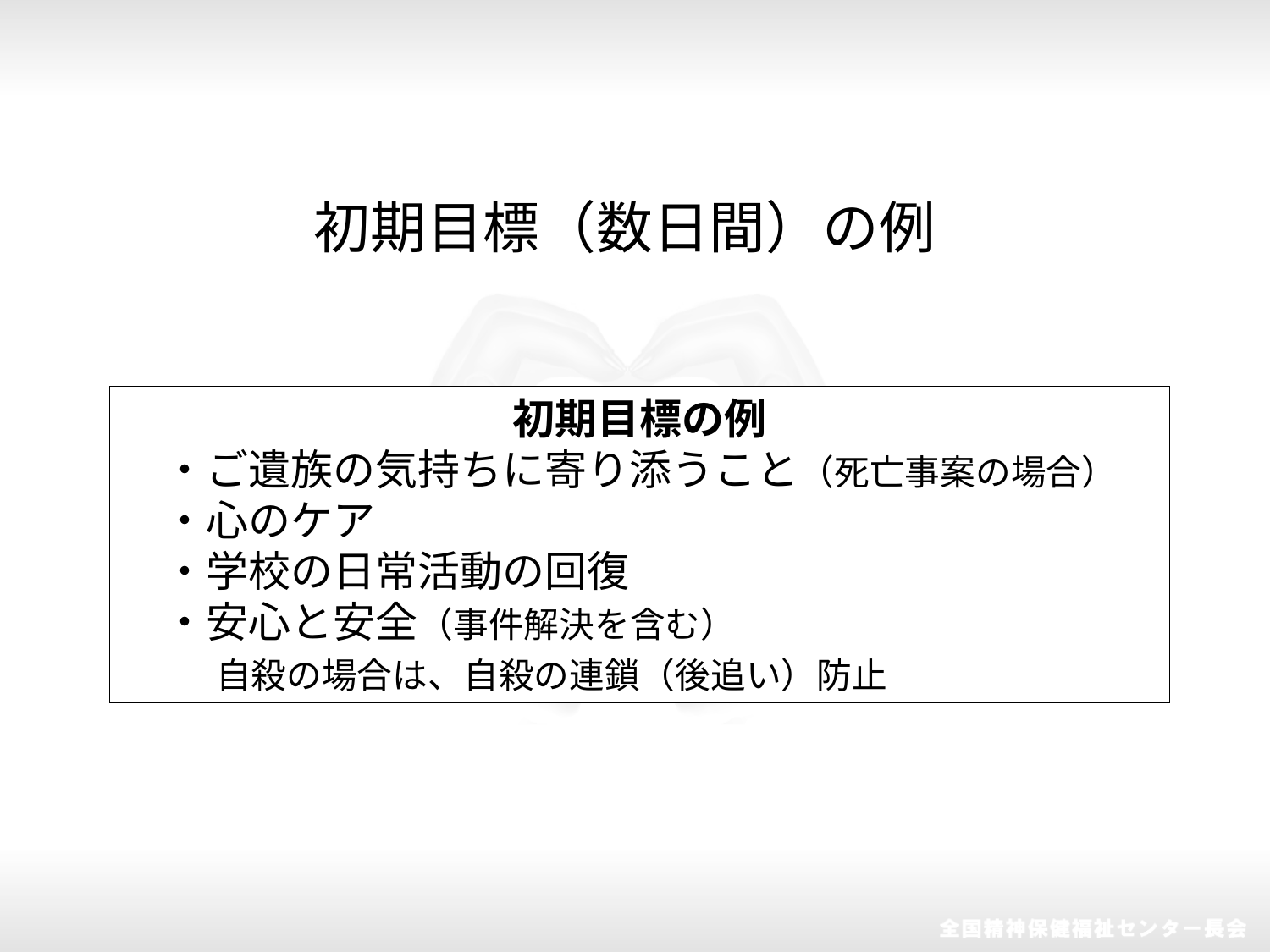

初期目標（数日間）の例
初期目標の例
　・ご遺族の気持ちに寄り添うこと（死亡事案の場合）
　・心のケア
　・学校の日常活動の回復
　・安心と安全（事件解決を含む）
　　 自殺の場合は、自殺の連鎖（後追い）防止